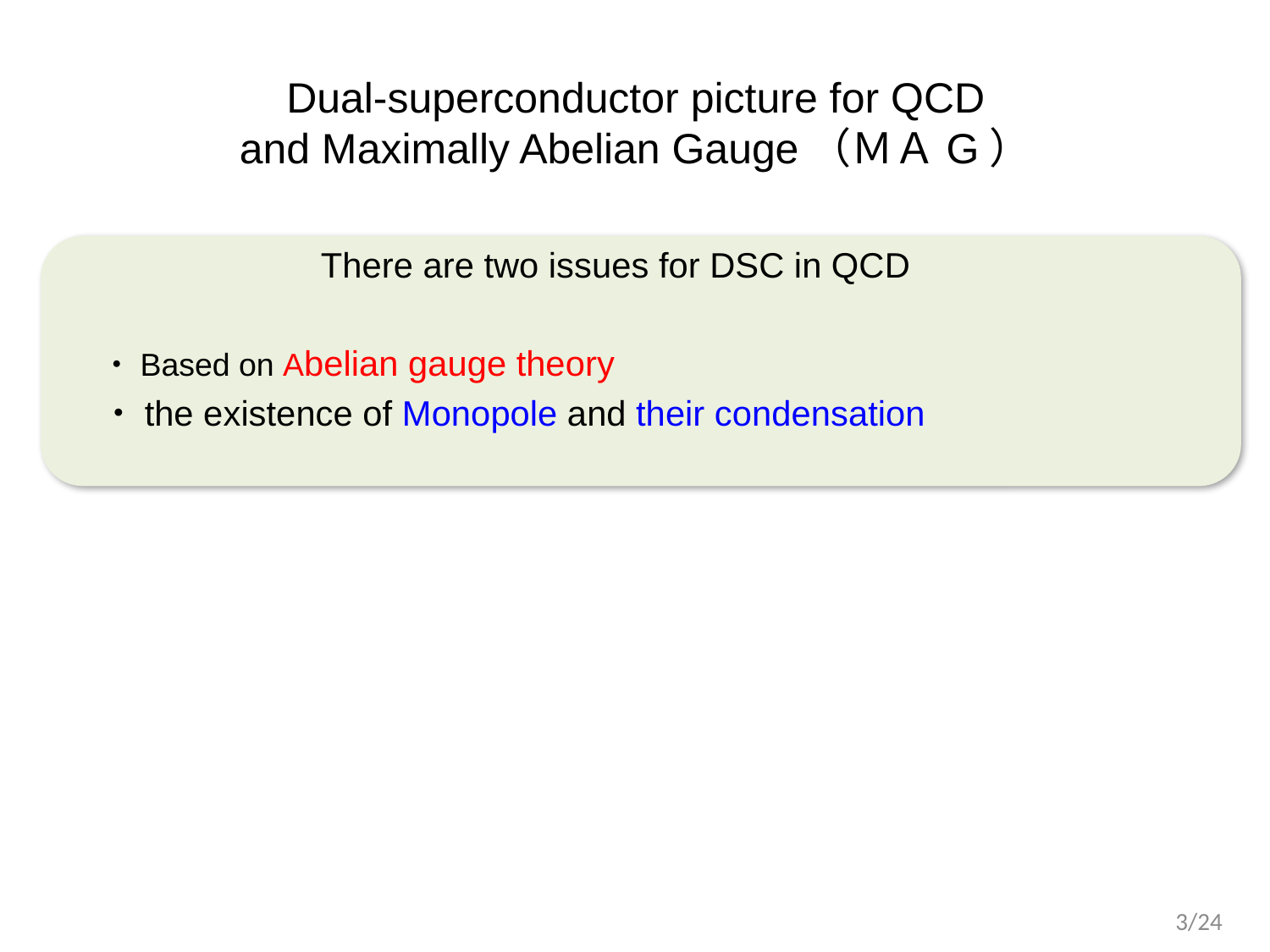

Dual-superconductor picture for QCD
and Maximally Abelian Gauge（ＭＡG）

There are two issues for DSC in QCD

・Based on Abelian gauge theory
・the existence of Monopole and their condensation

3/24